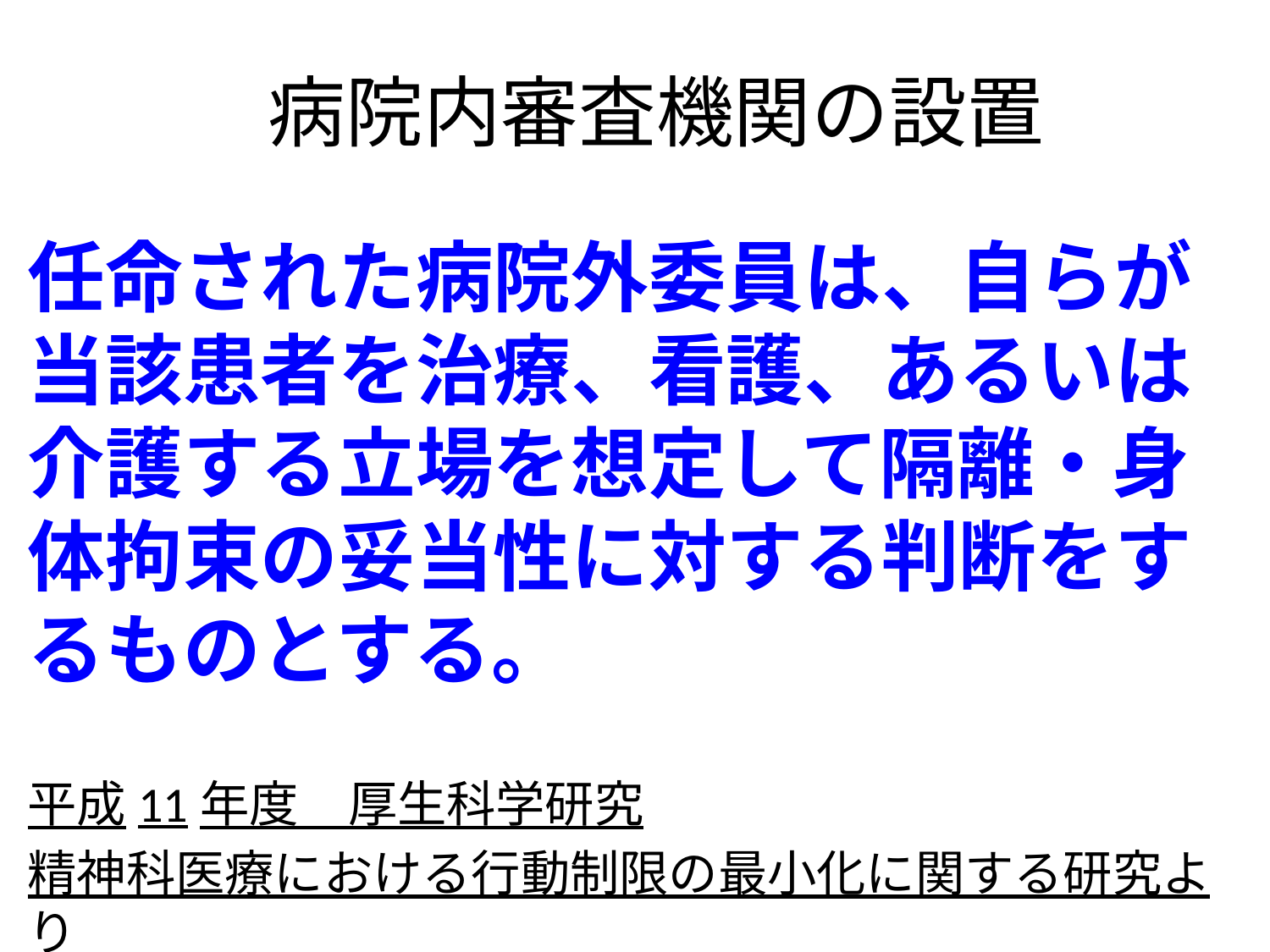

# 病院内審査機関の設置
任命された病院外委員は、自らが当該患者を治療、看護、あるいは介護する立場を想定して隔離・身体拘束の妥当性に対する判断をするものとする。

平成11年度　厚生科学研究
精神科医療における行動制限の最小化に関する研究より